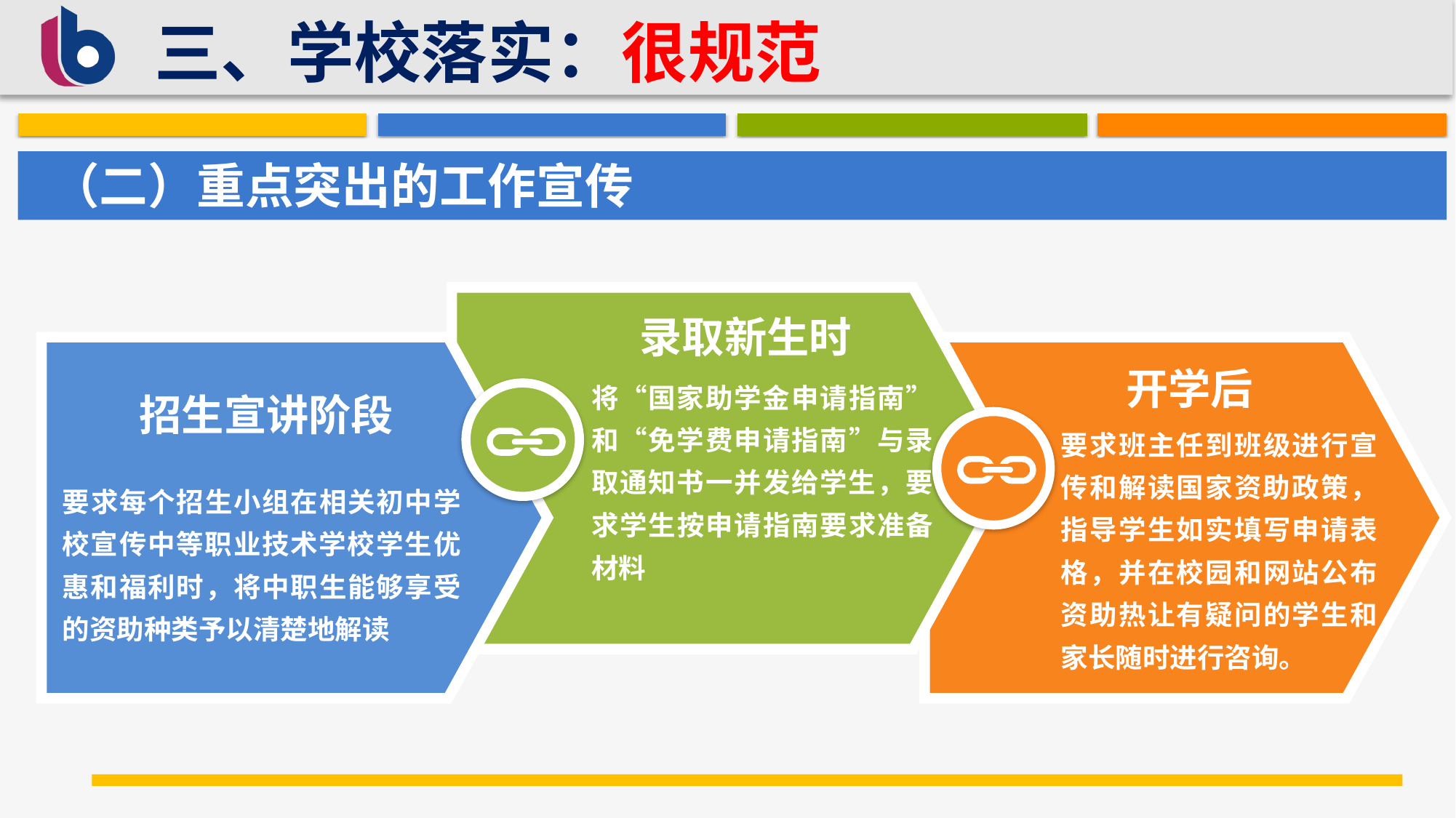

三、学校落实：很规范
（二）重点突出的工作宣传

录取新生时

开学后
将“国家助学金申请指南”和“免学费申请指南”与录取通知书一并发给学生，要求学生按申请指南要求准备材料
招生宣讲阶段

要求班主任到班级进行宣传和解读国家资助政策，指导学生如实填写申请表格，并在校园和网站公布资助热让有疑问的学生和家长随时进行咨询。

要求每个招生小组在相关初中学校宣传中等职业技术学校学生优惠和福利时，将中职生能够享受的资助种类予以清楚地解读